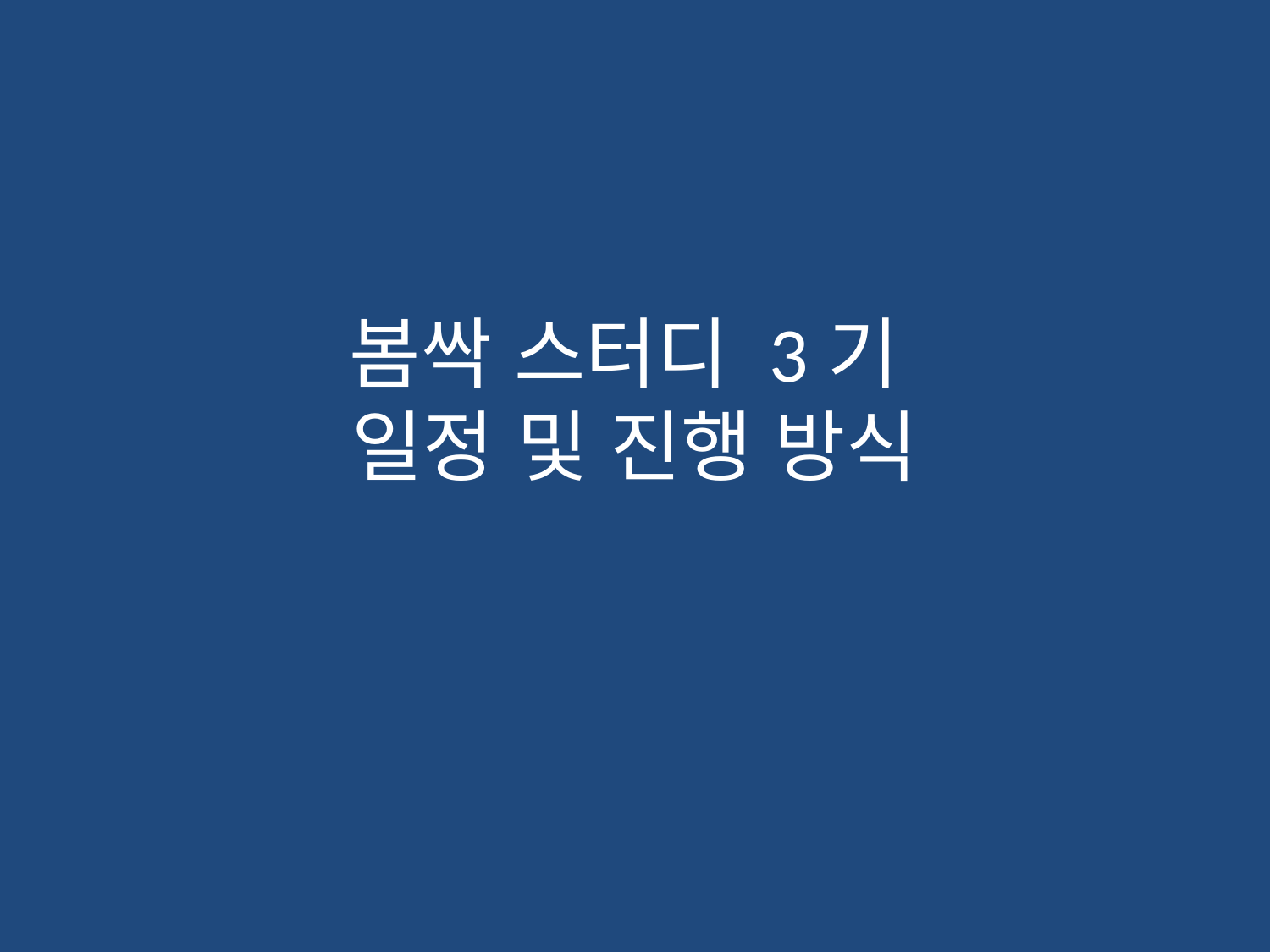

# 봄싹 스터디 3기 일정 및 진행 방식